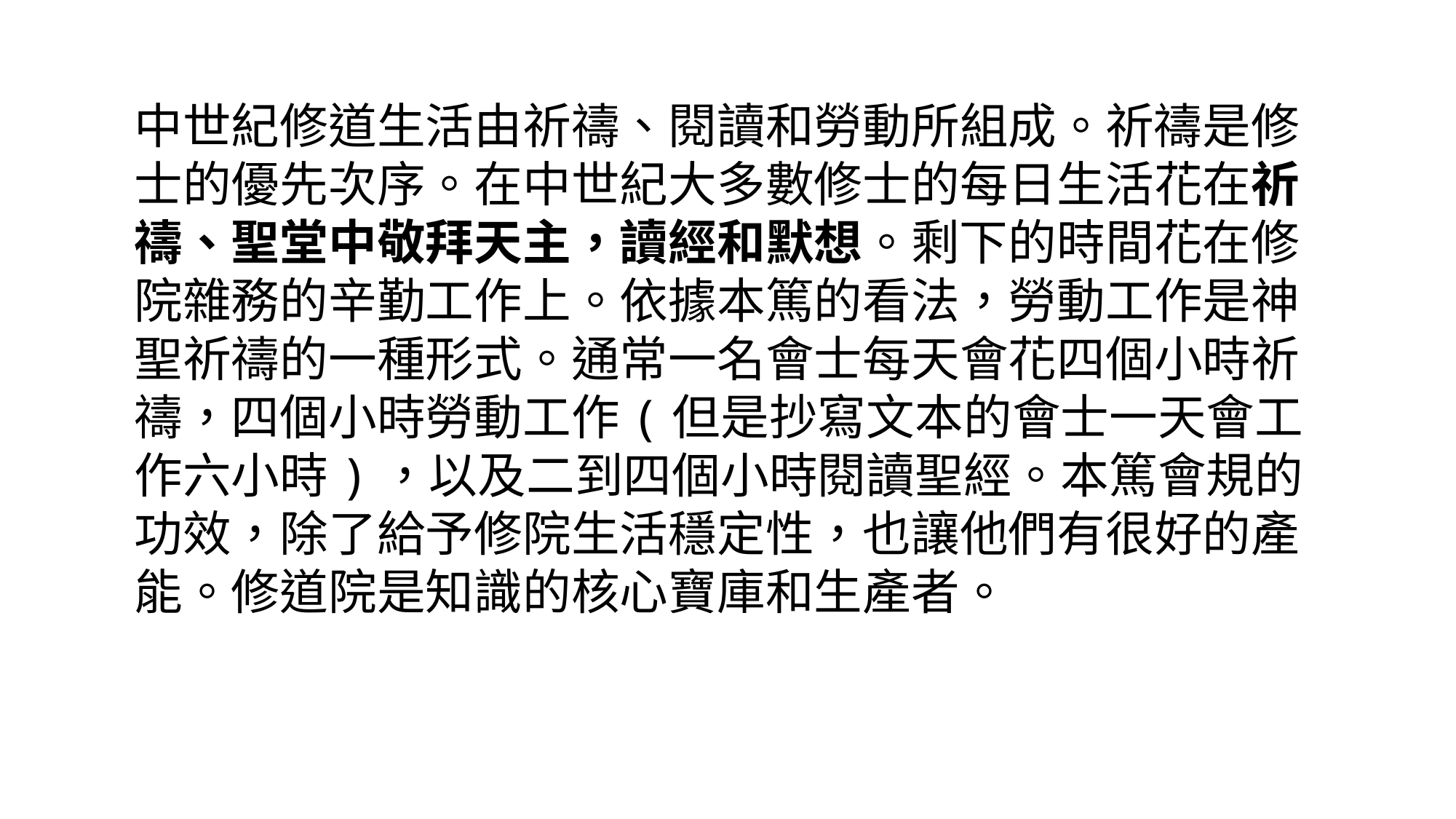

中世紀修道生活由祈禱、閱讀和勞動所組成。祈禱是修士的優先次序。在中世紀大多數修士的每日生活花在祈禱、聖堂中敬拜天主，讀經和默想。剩下的時間花在修院雜務的辛勤工作上。依據本篤的看法，勞動工作是神聖祈禱的一種形式。通常一名會士每天會花四個小時祈禱，四個小時勞動工作(但是抄寫文本的會士一天會工作六小時)，以及二到四個小時閱讀聖經。本篤會規的功效，除了給予修院生活穩定性，也讓他們有很好的產能。修道院是知識的核心寶庫和生產者。